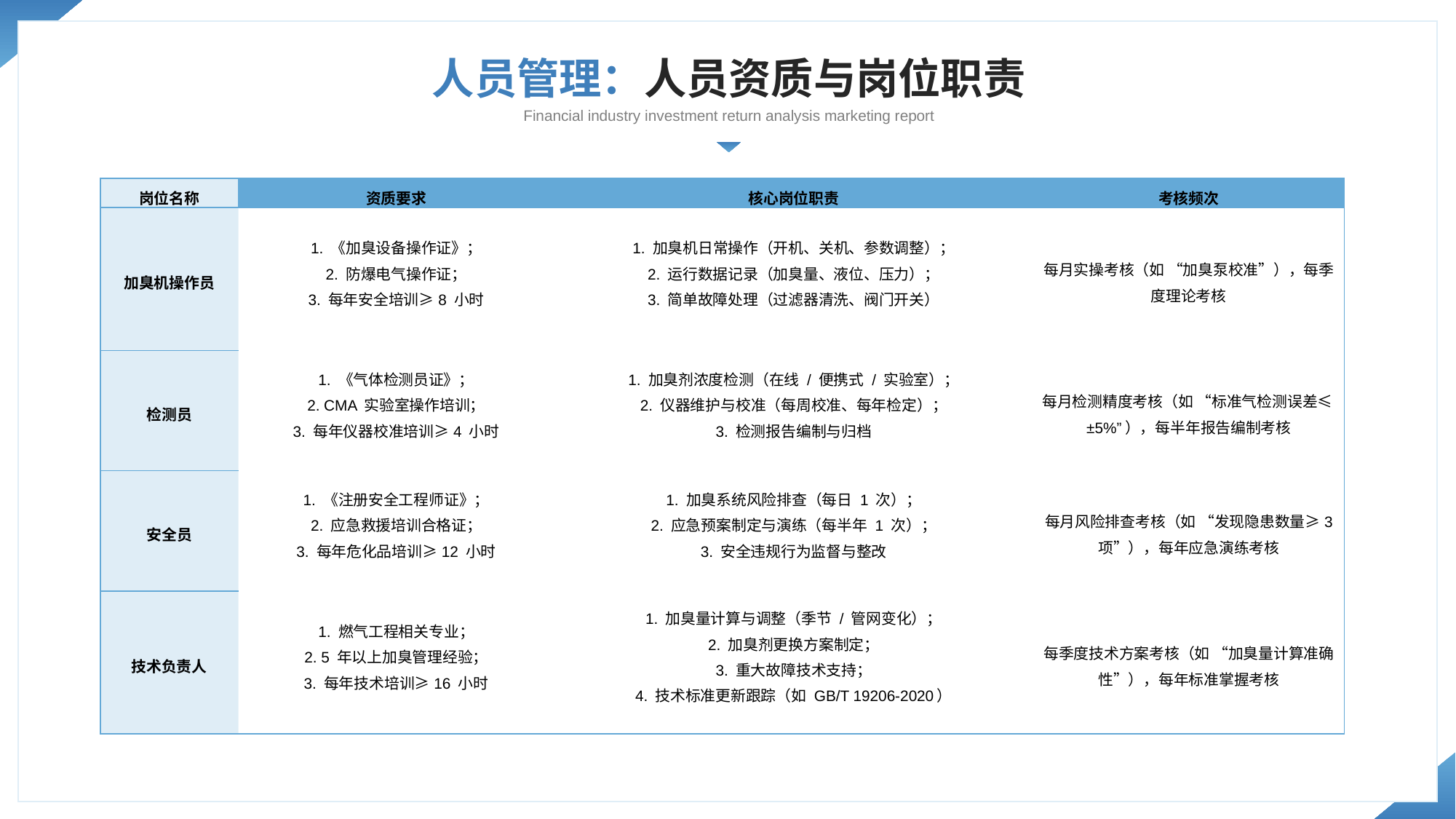

人员管理：人员资质与岗位职责
Financial industry investment return analysis marketing report

| 岗位名称 | 资质要求 | 核心岗位职责 | 考核频次 |
| --- | --- | --- | --- |
| 加臭机操作员 | 1. 《加臭设备操作证》； 2. 防爆电气操作证； 3. 每年安全培训≥8 小时 | 1. 加臭机日常操作（开机、关机、参数调整）； 2. 运行数据记录（加臭量、液位、压力）； 3. 简单故障处理（过滤器清洗、阀门开关） | 每月实操考核（如 “加臭泵校准”），每季度理论考核 |
| 检测员 | 1. 《气体检测员证》； 2. CMA 实验室操作培训； 3. 每年仪器校准培训≥4 小时 | 1. 加臭剂浓度检测（在线 / 便携式 / 实验室）； 2. 仪器维护与校准（每周校准、每年检定）； 3. 检测报告编制与归档 | 每月检测精度考核（如 “标准气检测误差≤±5%”），每半年报告编制考核 |
| 安全员 | 1. 《注册安全工程师证》； 2. 应急救援培训合格证； 3. 每年危化品培训≥12 小时 | 1. 加臭系统风险排查（每日 1 次）； 2. 应急预案制定与演练（每半年 1 次）； 3. 安全违规行为监督与整改 | 每月风险排查考核（如 “发现隐患数量≥3 项”），每年应急演练考核 |
| 技术负责人 | 1. 燃气工程相关专业； 2. 5 年以上加臭管理经验； 3. 每年技术培训≥16 小时 | 1. 加臭量计算与调整（季节 / 管网变化）； 2. 加臭剂更换方案制定； 3. 重大故障技术支持； 4. 技术标准更新跟踪（如 GB/T 19206-2020） | 每季度技术方案考核（如 “加臭量计算准确性”），每年标准掌握考核 |